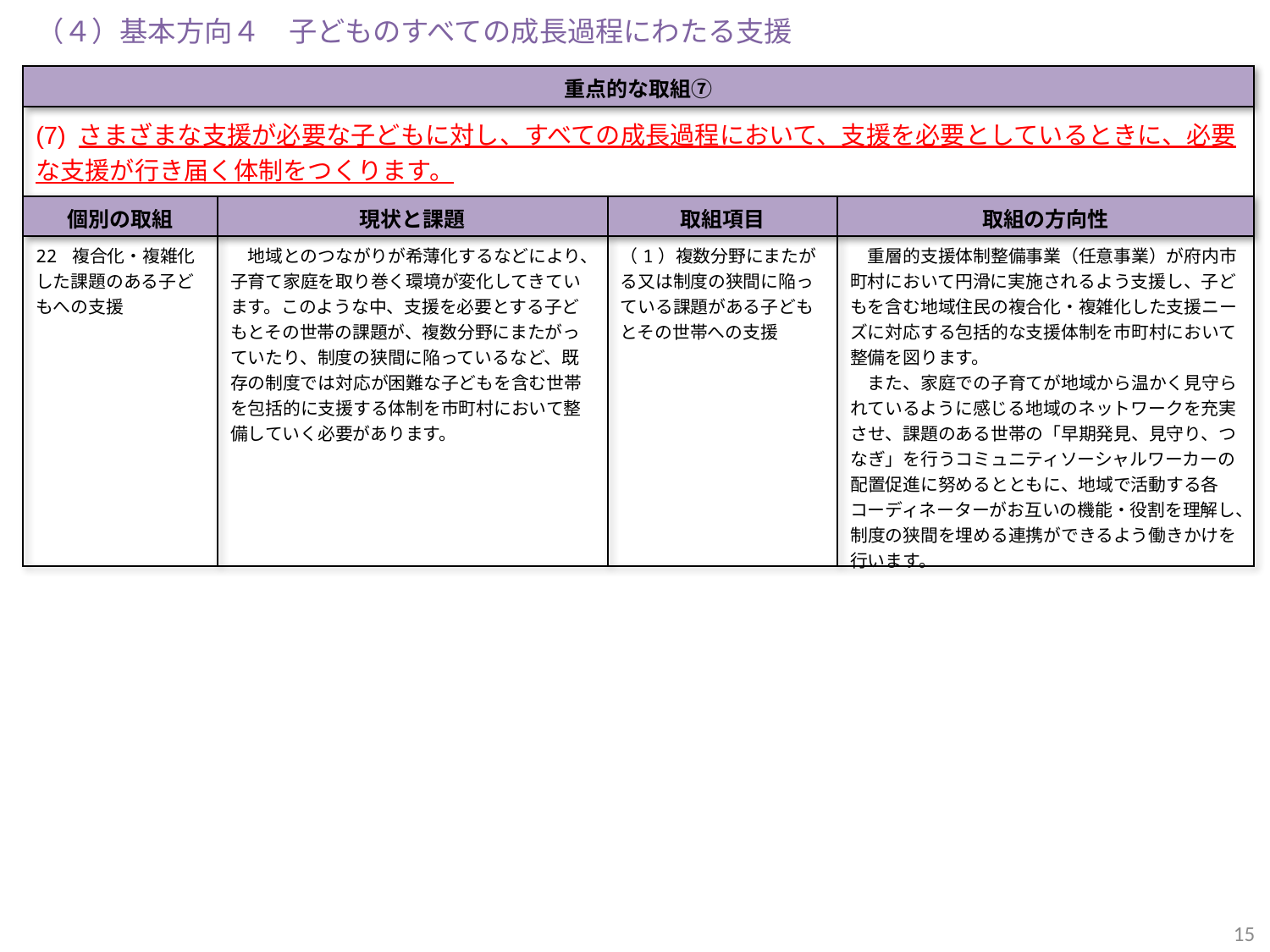

（４）基本方向４　子どものすべての成長過程にわたる支援
| 重点的な取組⑦ |  |  |  |
| --- | --- | --- | --- |
| (7) さまざまな支援が必要な子どもに対し、すべての成長過程において、支援を必要としているときに、必要な支援が行き届く体制をつくります。 |  |  |  |
| 個別の取組 | 現状と課題 | 取組項目 | 取組の方向性 |
| 22 複合化・複雑化した課題のある子どもへの支援 | 地域とのつながりが希薄化するなどにより、子育て家庭を取り巻く環境が変化してきています。このような中、支援を必要とする子どもとその世帯の課題が、複数分野にまたがっていたり、制度の狭間に陥っているなど、既存の制度では対応が困難な子どもを含む世帯を包括的に支援する体制を市町村において整備していく必要があります。 | （1）複数分野にまたがる又は制度の狭間に陥っている課題がある子どもとその世帯への支援 | 重層的支援体制整備事業（任意事業）が府内市町村において円滑に実施されるよう支援し、子どもを含む地域住民の複合化・複雑化した支援ニーズに対応する包括的な支援体制を市町村において整備を図ります。 　また、家庭での子育てが地域から温かく見守られているように感じる地域のネットワークを充実させ、課題のある世帯の「早期発見、見守り、つなぎ」を行うコミュニティソーシャルワーカーの配置促進に努めるとともに、地域で活動する各コーディネーターがお互いの機能・役割を理解し、制度の狭間を埋める連携ができるよう働きかけを行います。 |
15